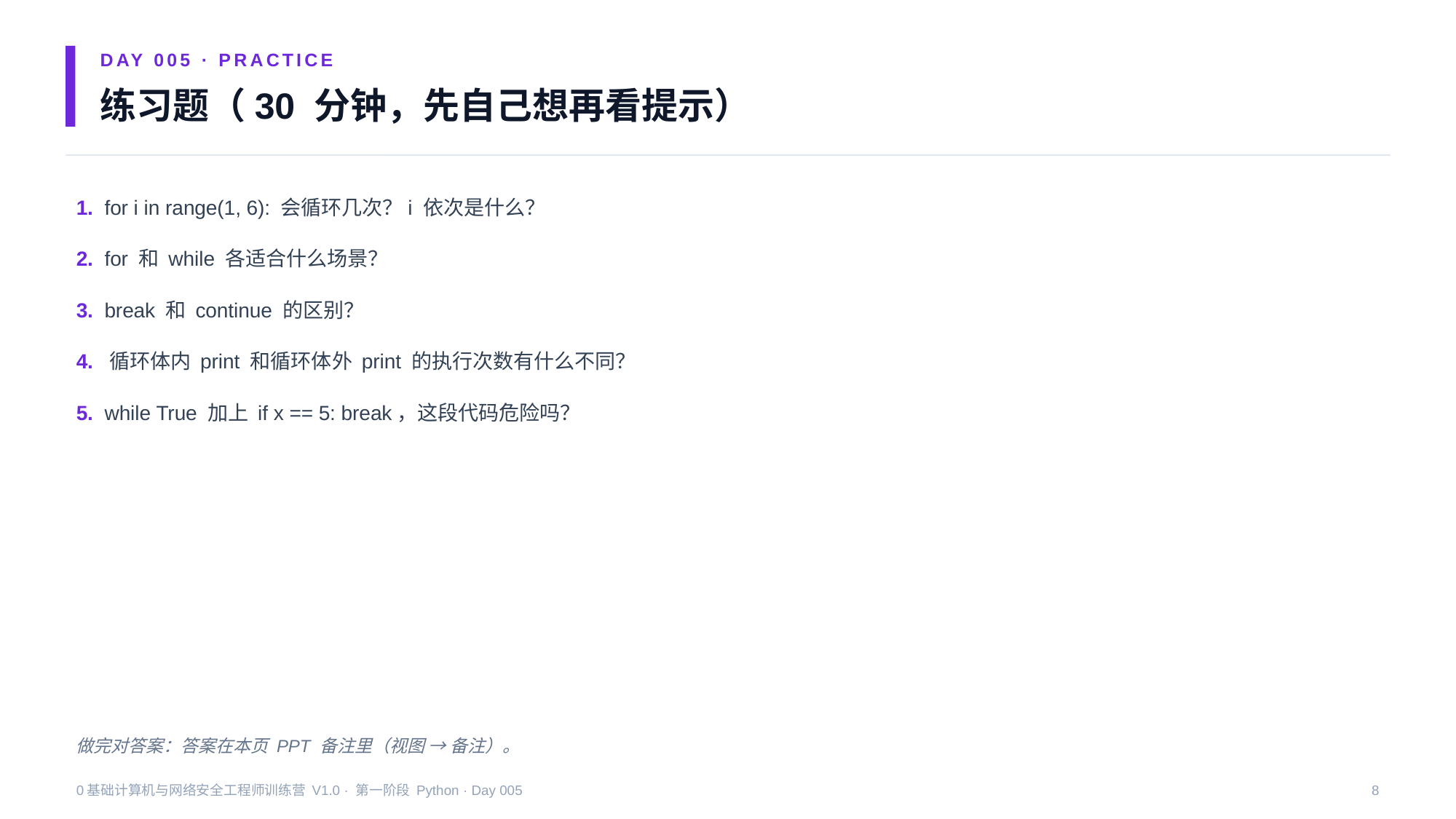

DAY 005 · PRACTICE

练习题（30 分钟，先自己想再看提示）

1.  for i in range(1, 6): 会循环几次？i 依次是什么？

2.  for 和 while 各适合什么场景？

3.  break 和 continue 的区别？

4.  循环体内 print 和循环体外 print 的执行次数有什么不同？

5.  while True 加上 if x == 5: break，这段代码危险吗？

做完对答案：答案在本页 PPT 备注里（视图 → 备注）。
0基础计算机与网络安全工程师训练营 V1.0 · 第一阶段 Python · Day 005
8